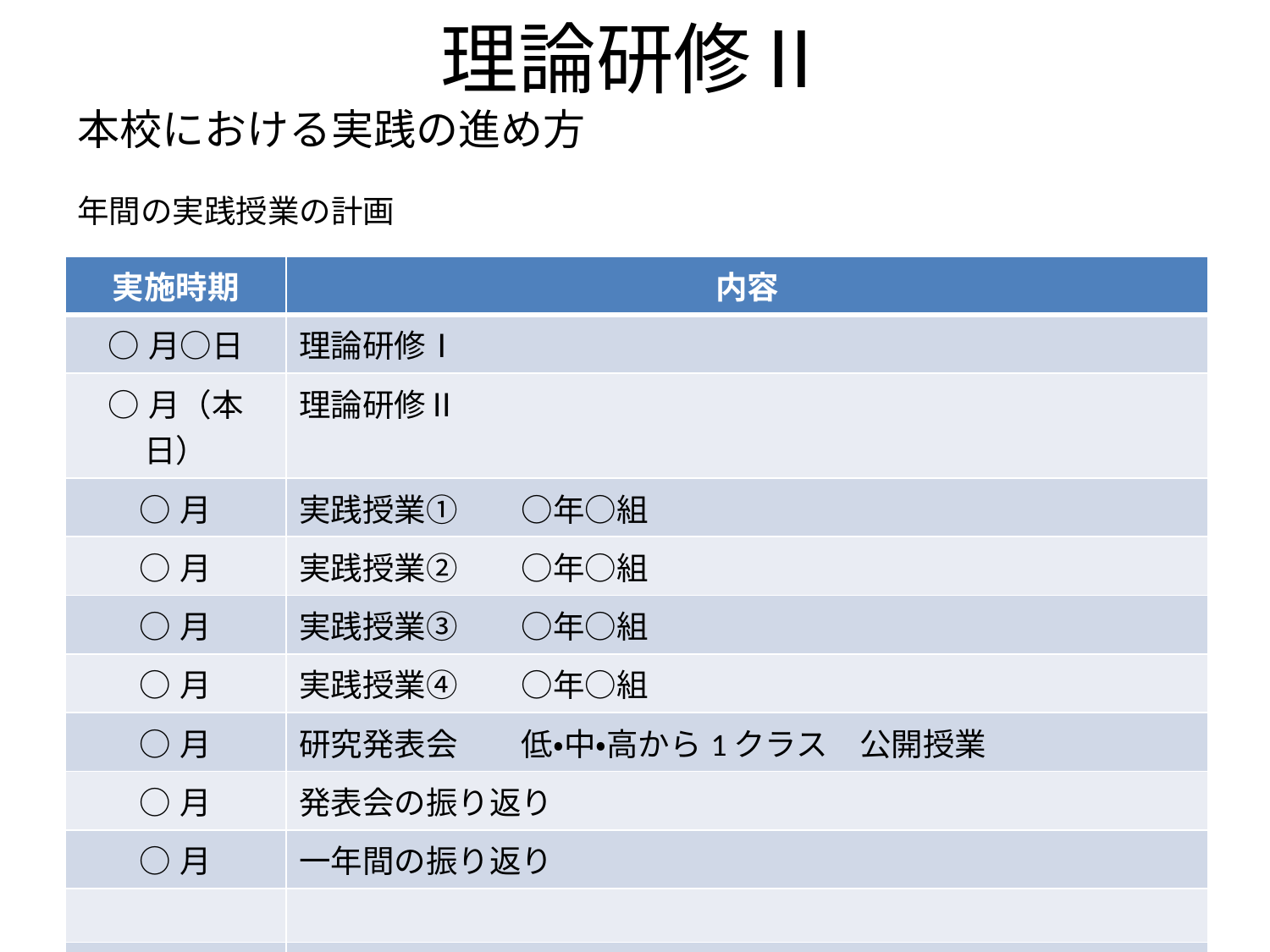

# 理論研修Ⅱ
本校における実践の進め方

年間の実践授業の計画
| 実施時期 | 内容 |
| --- | --- |
| ○月○日 | 理論研修Ⅰ |
| ○月（本日） | 理論研修Ⅱ |
| ○月 | 実践授業①　　○年○組 |
| ○月 | 実践授業②　　○年○組 |
| ○月 | 実践授業③　　○年○組 |
| ○月 | 実践授業④　　○年○組 |
| ○月 | 研究発表会　　低・中・高から1クラス　公開授業 |
| ○月 | 発表会の振り返り |
| ○月 | 一年間の振り返り |
|  |  |
|  |  |